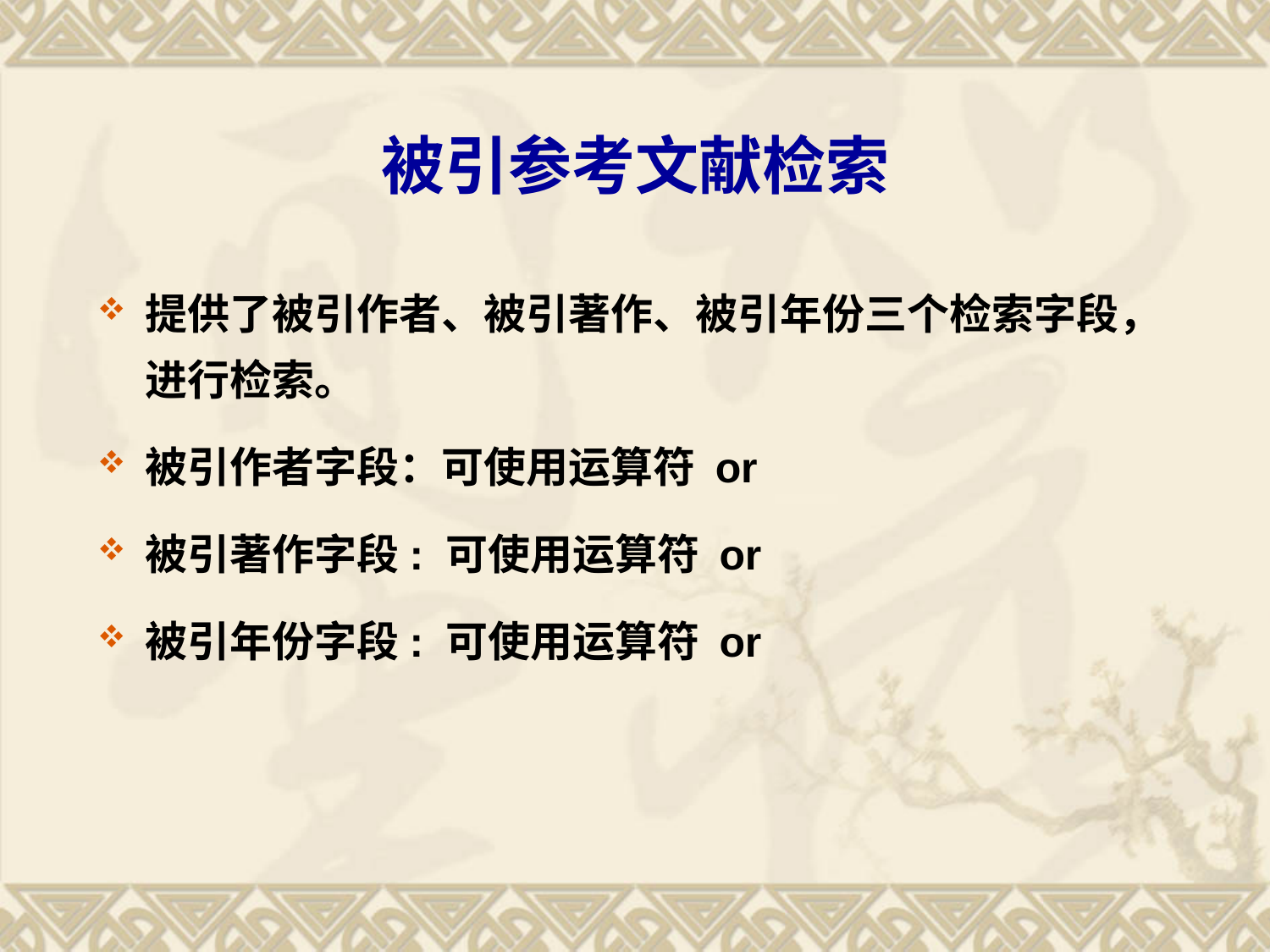

# 被引参考文献检索
提供了被引作者、被引著作、被引年份三个检索字段，进行检索。
被引作者字段：可使用运算符 or
被引著作字段: 可使用运算符 or
被引年份字段: 可使用运算符 or